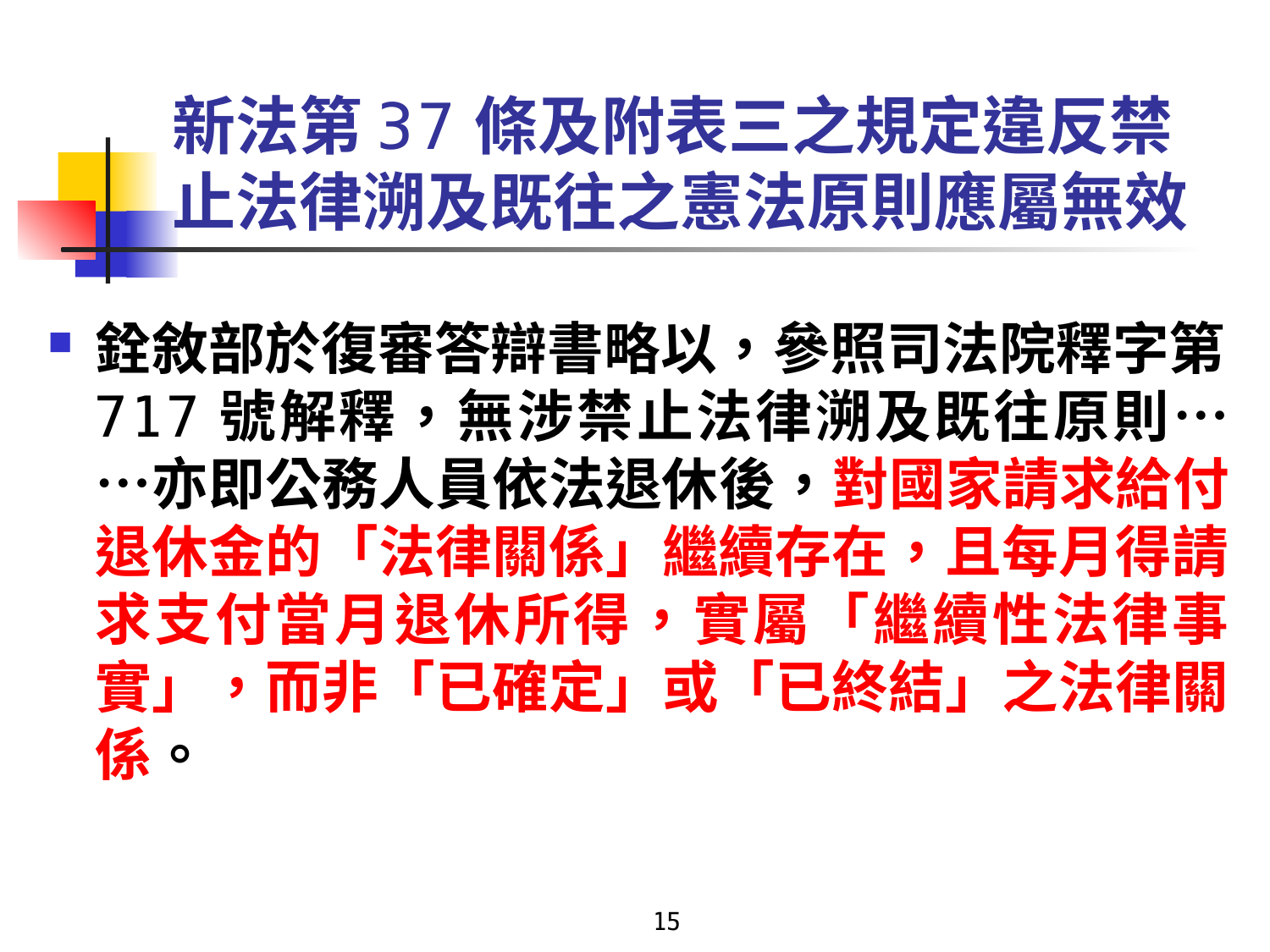

# 新法第37條及附表三之規定違反禁止法律溯及既往之憲法原則應屬無效
銓敘部於復審答辯書略以，參照司法院釋字第717號解釋，無涉禁止法律溯及既往原則……亦即公務人員依法退休後，對國家請求給付退休金的「法律關係」繼續存在，且每月得請求支付當月退休所得，實屬「繼續性法律事實」，而非「已確定」或「已終結」之法律關係。

15